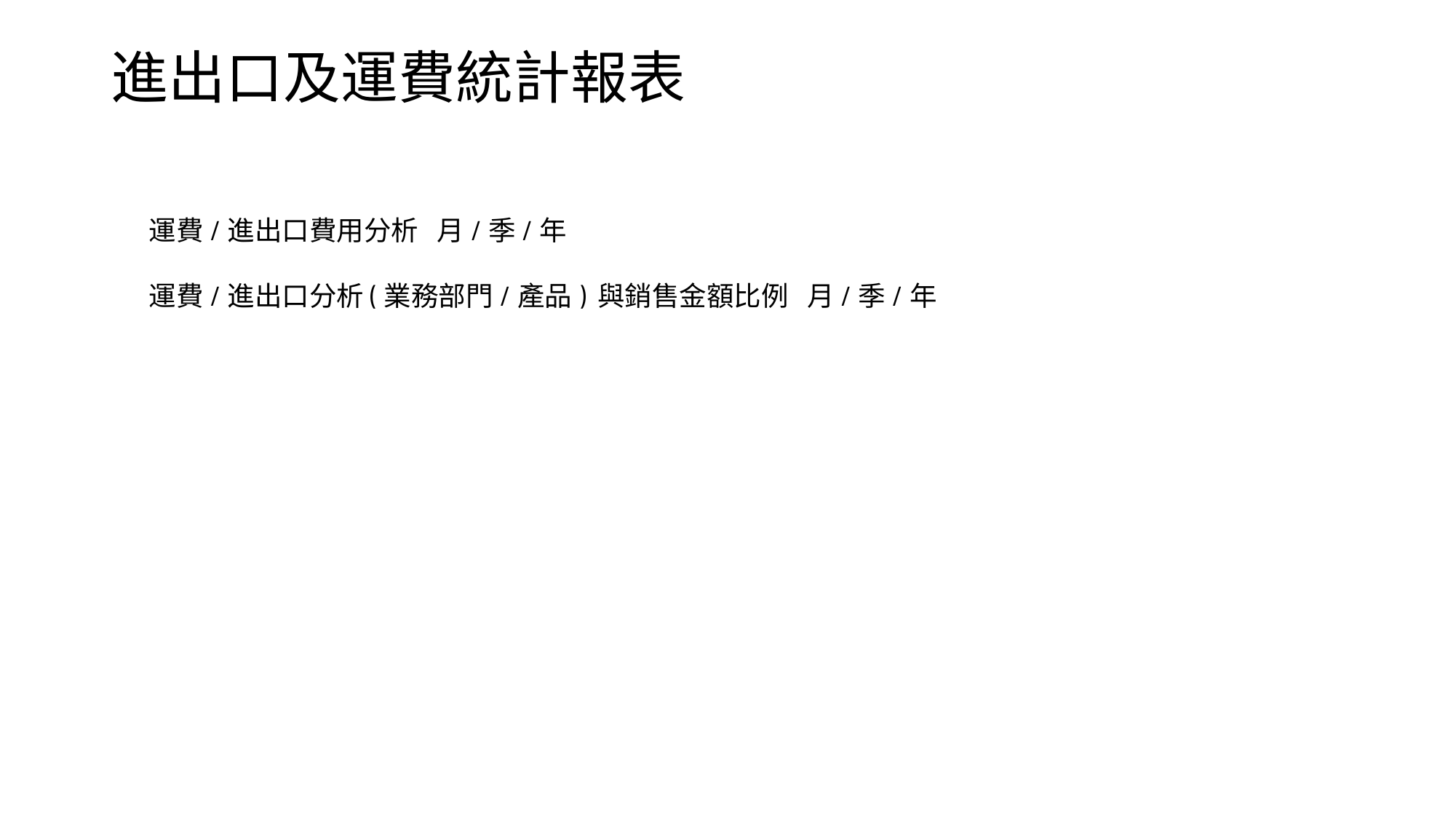

# 進出口及運費統計報表
運費/進出口費用分析   月/季/年

運費/進出口分析(業務部門/產品) 與銷售金額比例   月/季/年